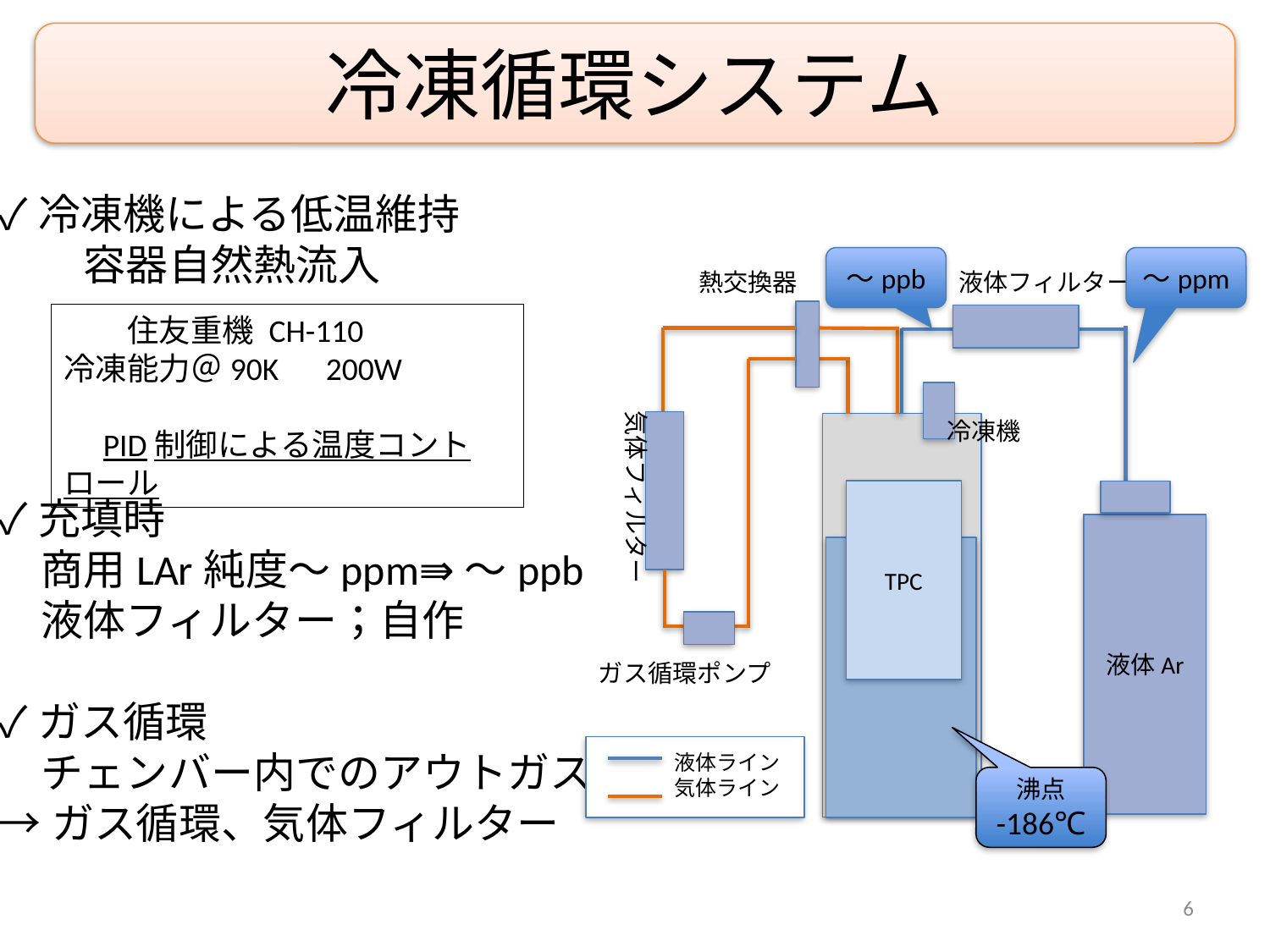

冷凍循環システム
✓冷凍機による低温維持
　　容器自然熱流入

✓充填時
　商用LAr純度〜ppm⇛〜ppb
　液体フィルター；自作

✓ガス循環
　チェンバー内でのアウトガス
→ガス循環、気体フィルター

〜ppb
〜ppm
熱交換器
液体フィルター

　　住友重機 CH-110
冷凍能力＠90K　200W

　PID制御による温度コントロール

気体フィルター
冷凍機

TPC

液体Ar

ガス循環ポンプ

液体ライン
気体ライン
沸点
-186℃
6